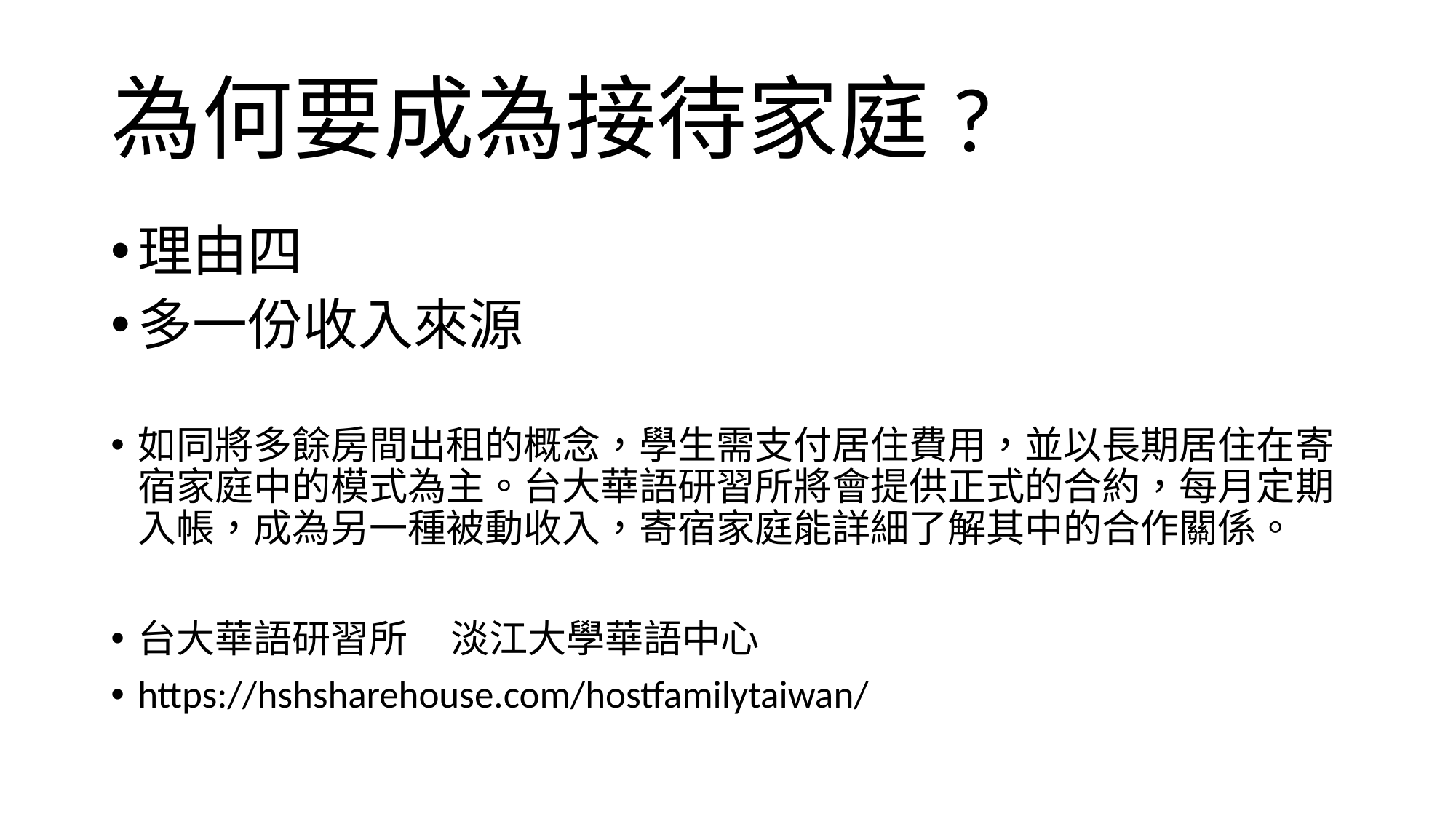

# 為何要成為接待家庭?
理由四
多一份收入來源

如同將多餘房間出租的概念，學生需支付居住費用，並以長期居住在寄宿家庭中的模式為主。台大華語研習所將會提供正式的合約，每月定期入帳，成為另一種被動收入，寄宿家庭能詳細了解其中的合作關係。

台大華語研習所     淡江大學華語中心
https://hshsharehouse.com/hostfamilytaiwan/